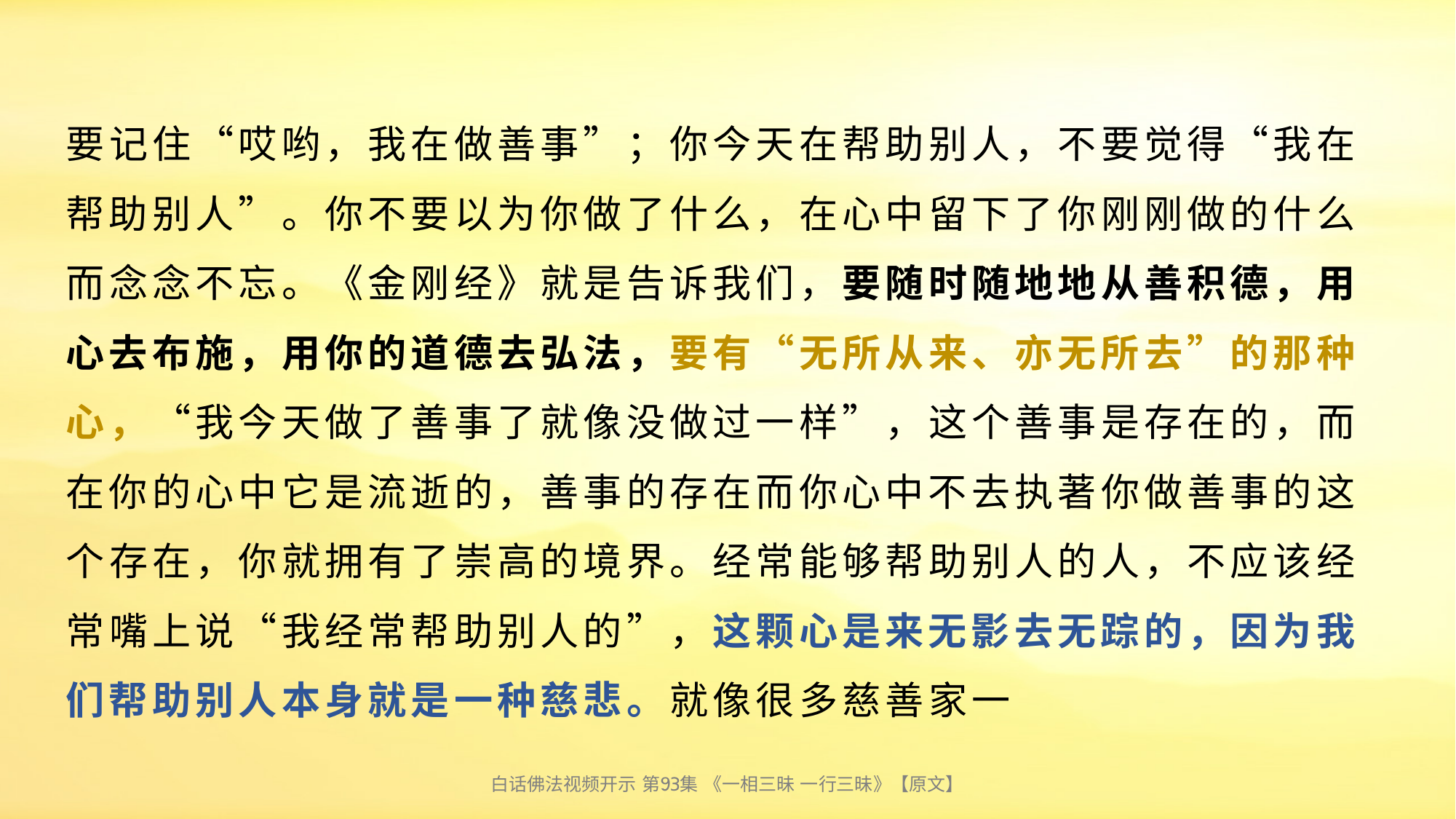

# 要记住“哎哟，我在做善事”；你今天在帮助别人，不要觉得“我在帮助别人”。你不要以为你做了什么，在心中留下了你刚刚做的什么而念念不忘。《金刚经》就是告诉我们，要随时随地地从善积德，用心去布施，用你的道德去弘法，要有“无所从来、亦无所去”的那种心，“我今天做了善事了就像没做过一样”，这个善事是存在的，而在你的心中它是流逝的，善事的存在而你心中不去执著你做善事的这个存在，你就拥有了崇高的境界。经常能够帮助别人的人，不应该经常嘴上说“我经常帮助别人的”，这颗心是来无影去无踪的，因为我们帮助别人本身就是一种慈悲。就像很多慈善家一
白话佛法视频开示 第93集 《一相三昧 一行三昧》【原文】